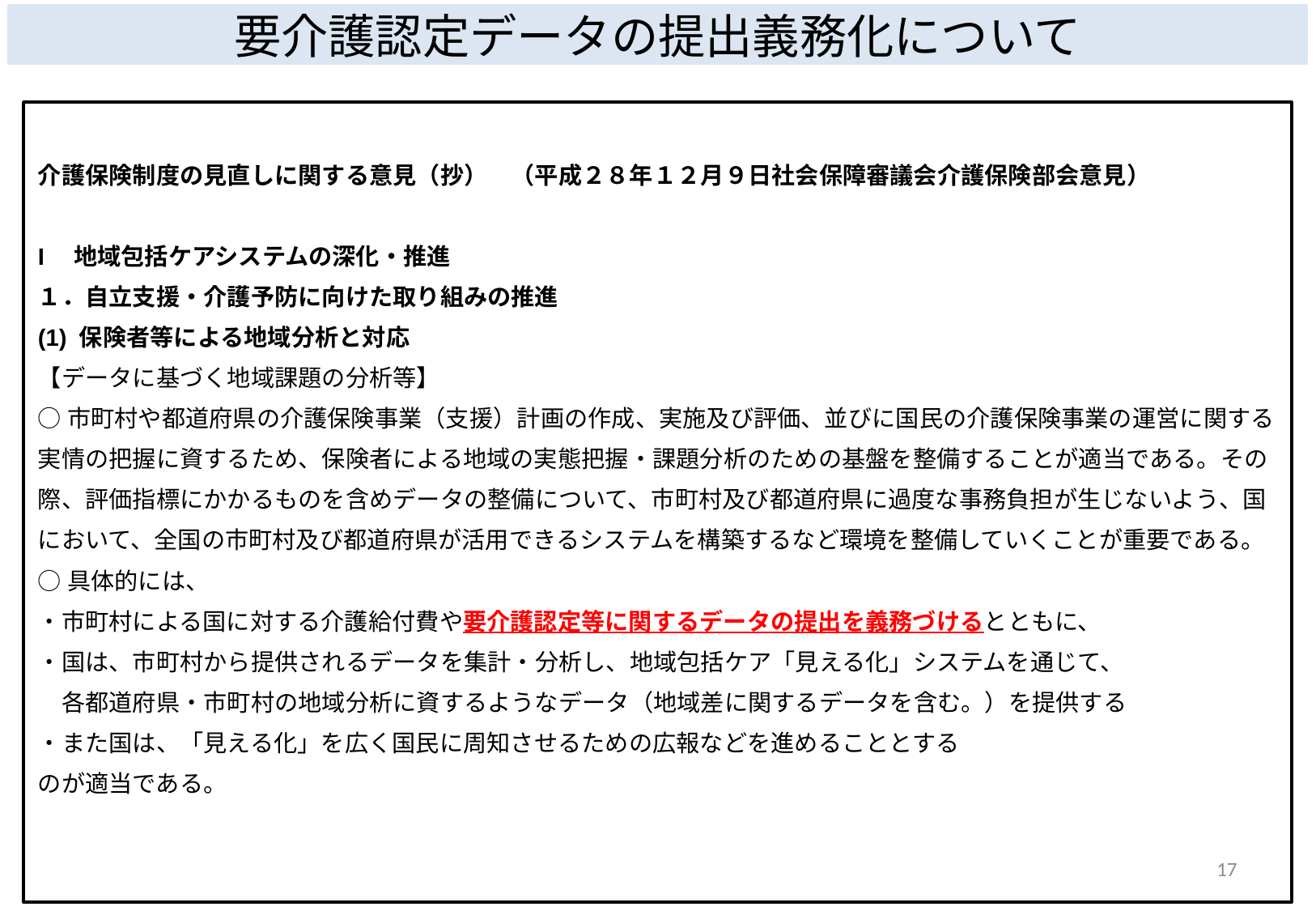

要介護認定データの提出義務化について

介護保険制度の見直しに関する意見（抄）　（平成２８年１２月９日社会保障審議会介護保険部会意見）

I　地域包括ケアシステムの深化・推進
１．自立支援・介護予防に向けた取り組みの推進
(1) 保険者等による地域分析と対応
【データに基づく地域課題の分析等】
○市町村や都道府県の介護保険事業（支援）計画の作成、実施及び評価、並びに国民の介護保険事業の運営に関する実情の把握に資するため、保険者による地域の実態把握・課題分析のための基盤を整備することが適当である。その際、評価指標にかかるものを含めデータの整備について、市町村及び都道府県に過度な事務負担が生じないよう、国において、全国の市町村及び都道府県が活用できるシステムを構築するなど環境を整備していくことが重要である。
○具体的には、
・市町村による国に対する介護給付費や要介護認定等に関するデータの提出を義務づけるとともに、
・国は、市町村から提供されるデータを集計・分析し、地域包括ケア「見える化」システムを通じて、
　各都道府県・市町村の地域分析に資するようなデータ（地域差に関するデータを含む。）を提供する
・また国は、「見える化」を広く国民に周知させるための広報などを進めることとする
のが適当である。
17